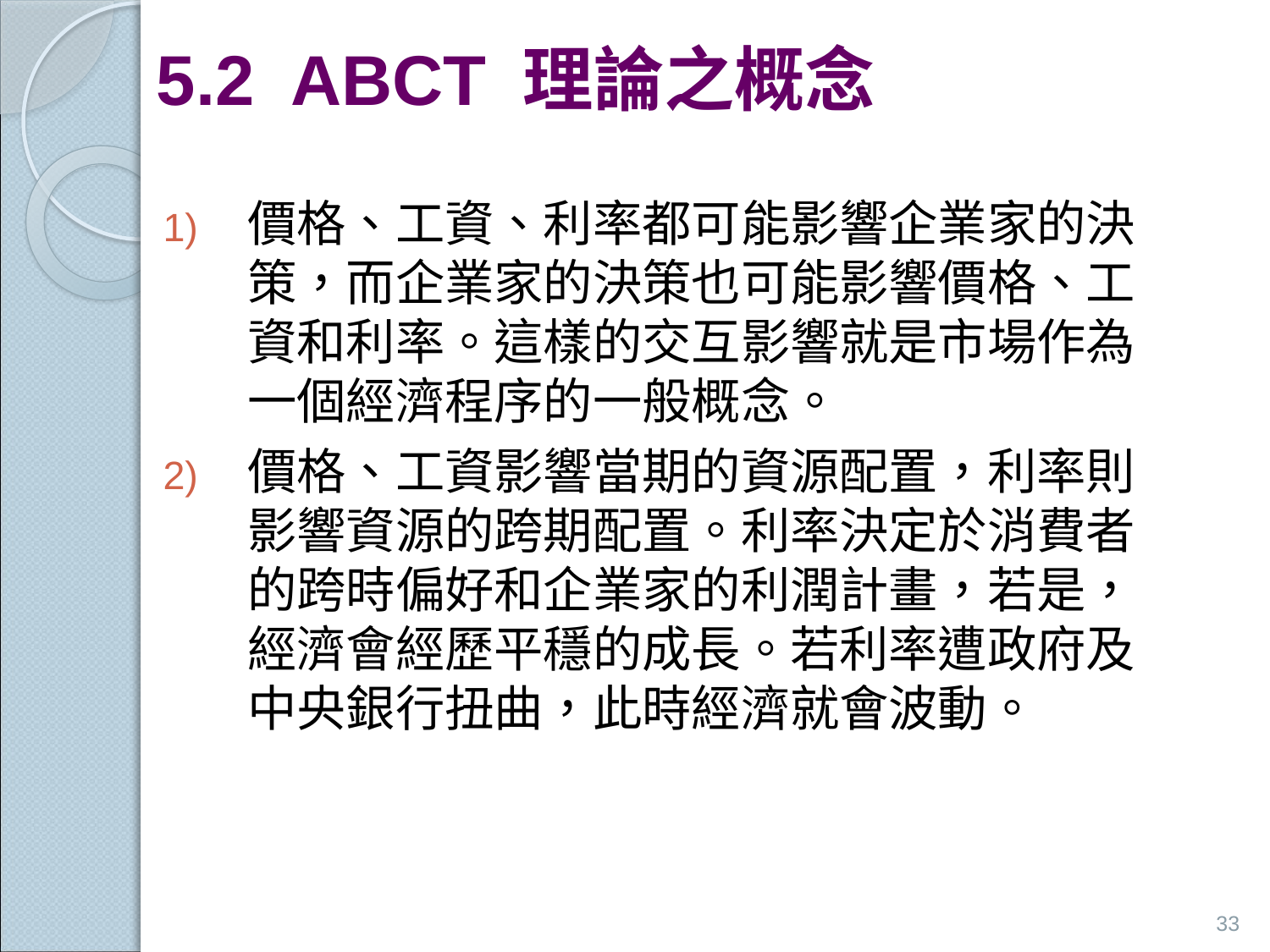

# 5.2  ABCT 理論之概念
價格、工資、利率都可能影響企業家的決策，而企業家的決策也可能影響價格、工資和利率。這樣的交互影響就是市場作為一個經濟程序的一般概念。
價格、工資影響當期的資源配置，利率則影響資源的跨期配置。利率決定於消費者的跨時偏好和企業家的利潤計畫，若是，經濟會經歷平穩的成長。若利率遭政府及中央銀行扭曲，此時經濟就會波動。
33